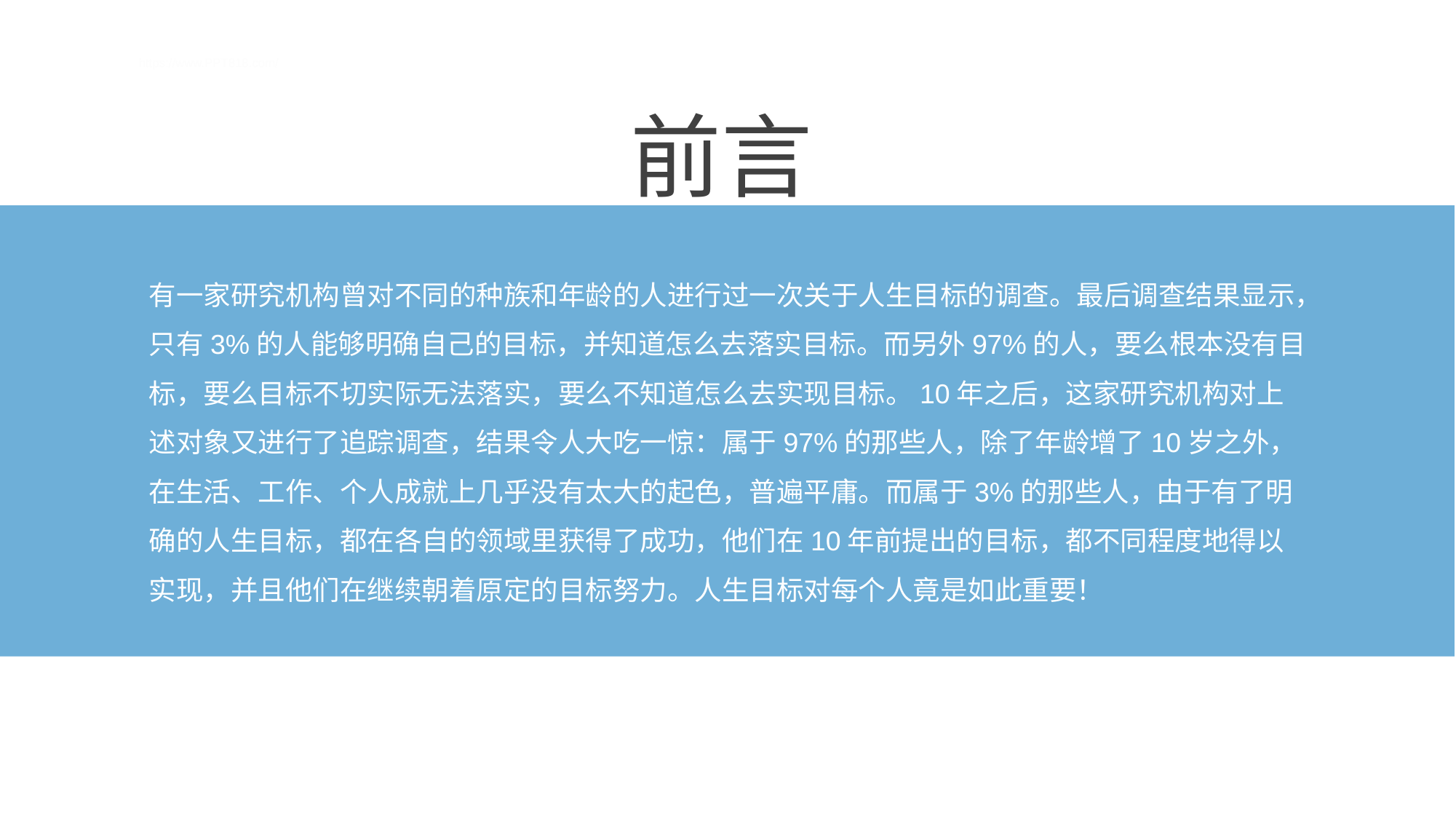

https://www.PPT818.com/
前言
有一家研究机构曾对不同的种族和年龄的人进行过一次关于人生目标的调查。最后调查结果显示，只有3%的人能够明确自己的目标，并知道怎么去落实目标。而另外97%的人，要么根本没有目标，要么目标不切实际无法落实，要么不知道怎么去实现目标。10年之后，这家研究机构对上述对象又进行了追踪调查，结果令人大吃一惊：属于97%的那些人，除了年龄增了10岁之外，在生活、工作、个人成就上几乎没有太大的起色，普遍平庸。而属于3%的那些人，由于有了明确的人生目标，都在各自的领域里获得了成功，他们在10年前提出的目标，都不同程度地得以实现，并且他们在继续朝着原定的目标努力。人生目标对每个人竟是如此重要！